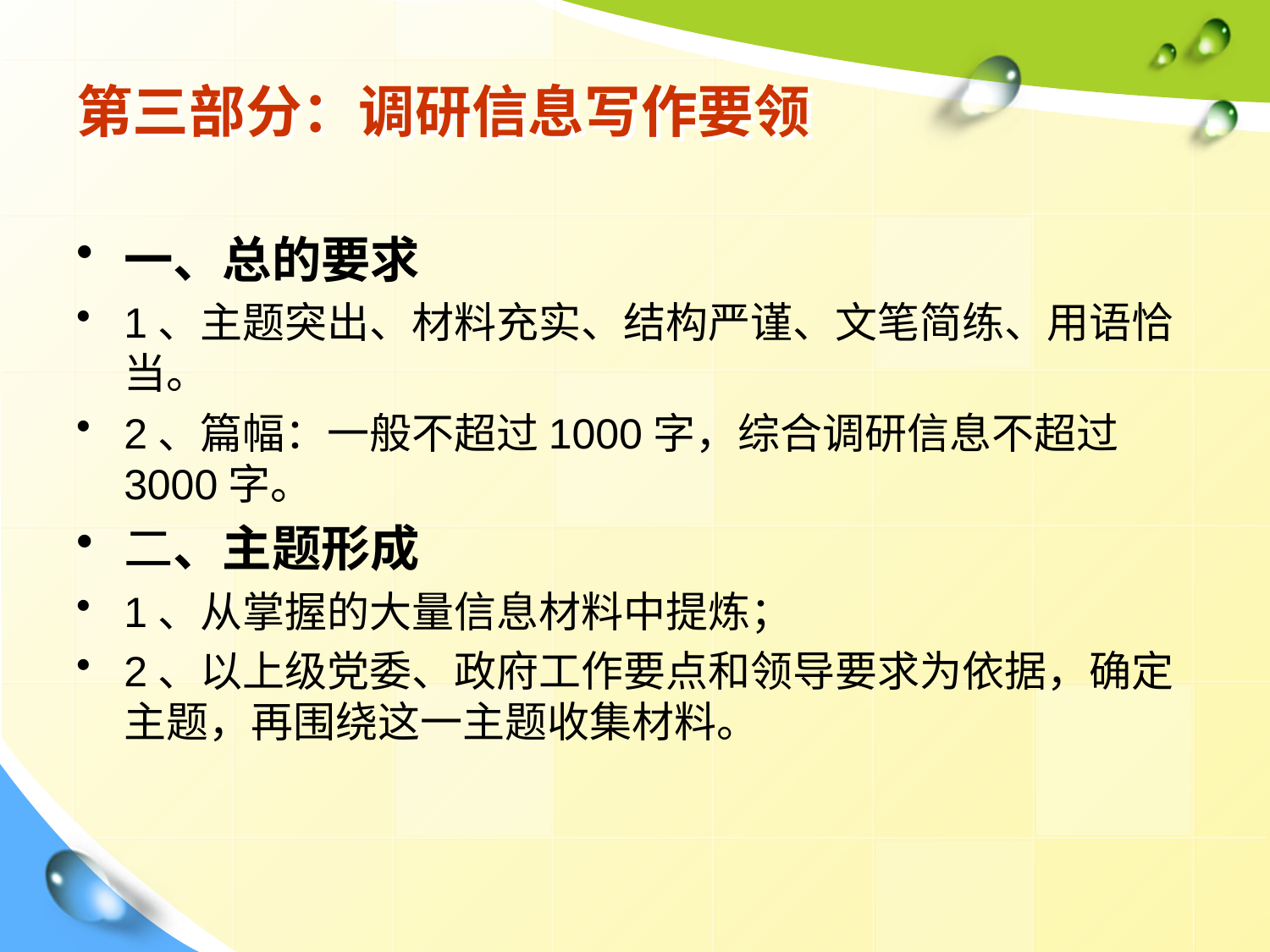

# 第三部分：调研信息写作要领
一、总的要求
1、主题突出、材料充实、结构严谨、文笔简练、用语恰当。
2、篇幅：一般不超过1000字，综合调研信息不超过3000字。
二、主题形成
1、从掌握的大量信息材料中提炼；
2、以上级党委、政府工作要点和领导要求为依据，确定主题，再围绕这一主题收集材料。